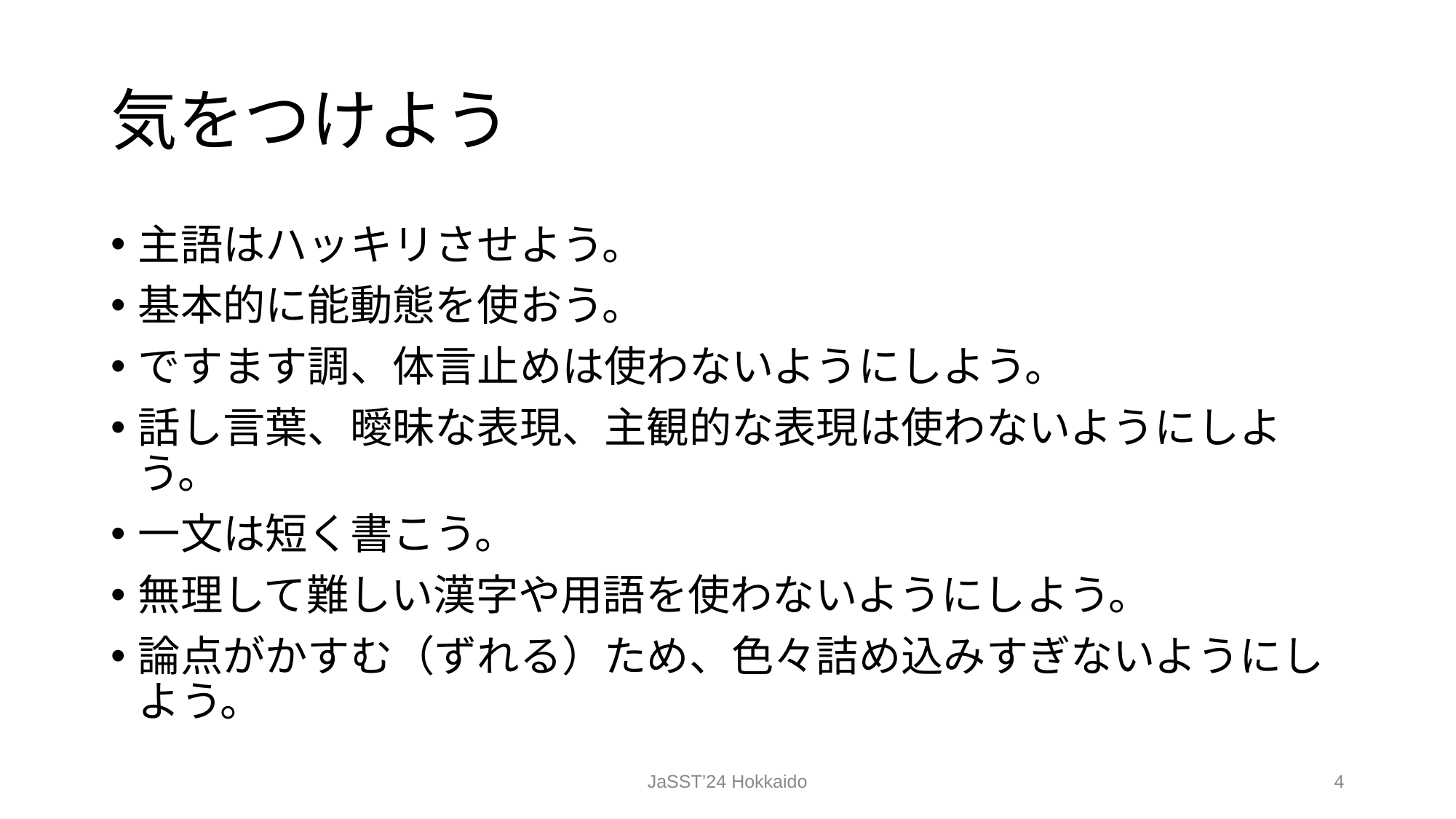

# 気をつけよう
主語はハッキリさせよう。
基本的に能動態を使おう。
ですます調、体言止めは使わないようにしよう。
話し言葉、曖昧な表現、主観的な表現は使わないようにしよう。
一文は短く書こう。
無理して難しい漢字や用語を使わないようにしよう。
論点がかすむ（ずれる）ため、色々詰め込みすぎないようにしよう。
JaSST’24 Hokkaido
4